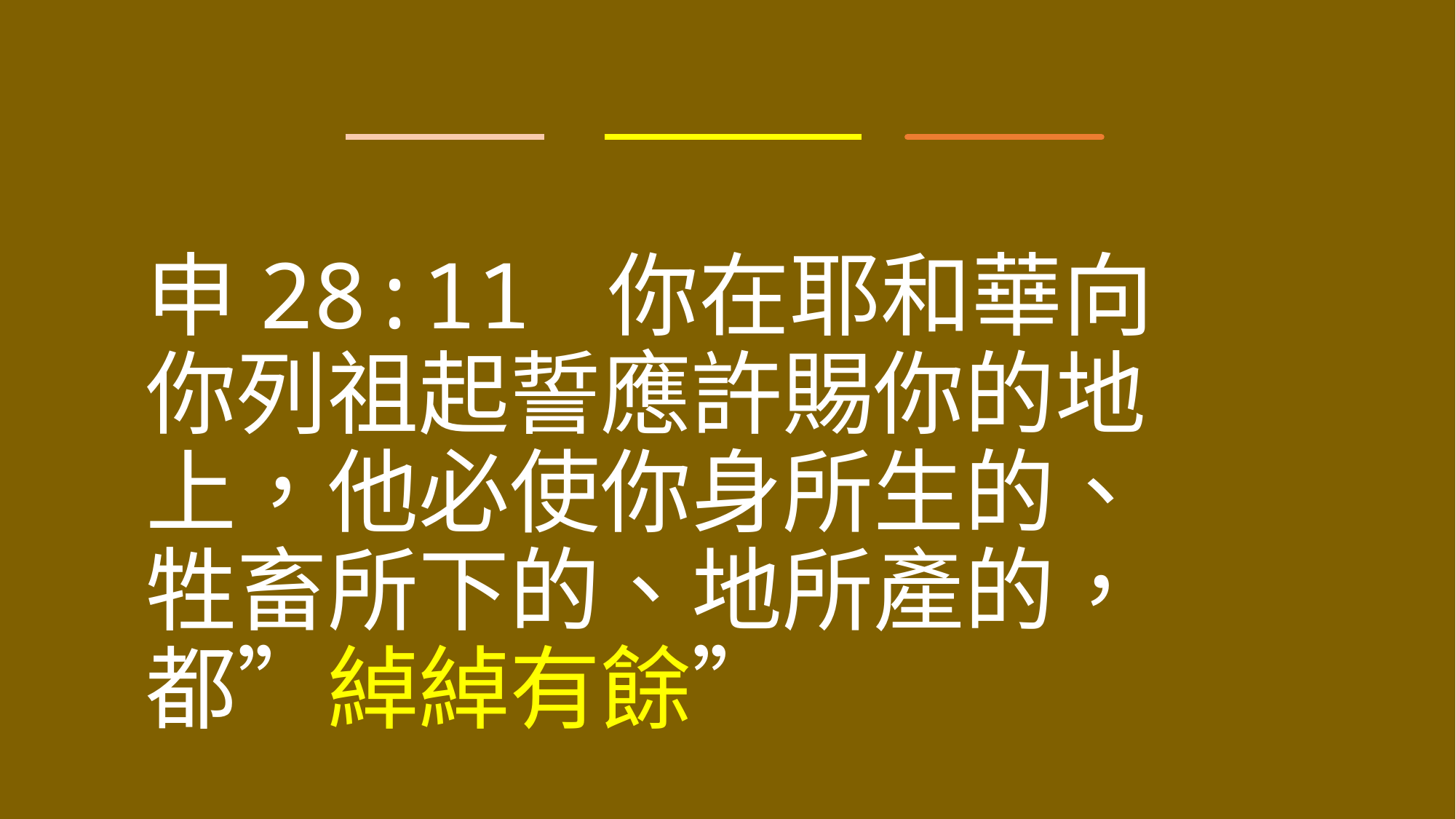

申28:11 你在耶和華向你列祖起誓應許賜你的地上，他必使你身所生的、牲畜所下的、地所產的，都”綽綽有餘”